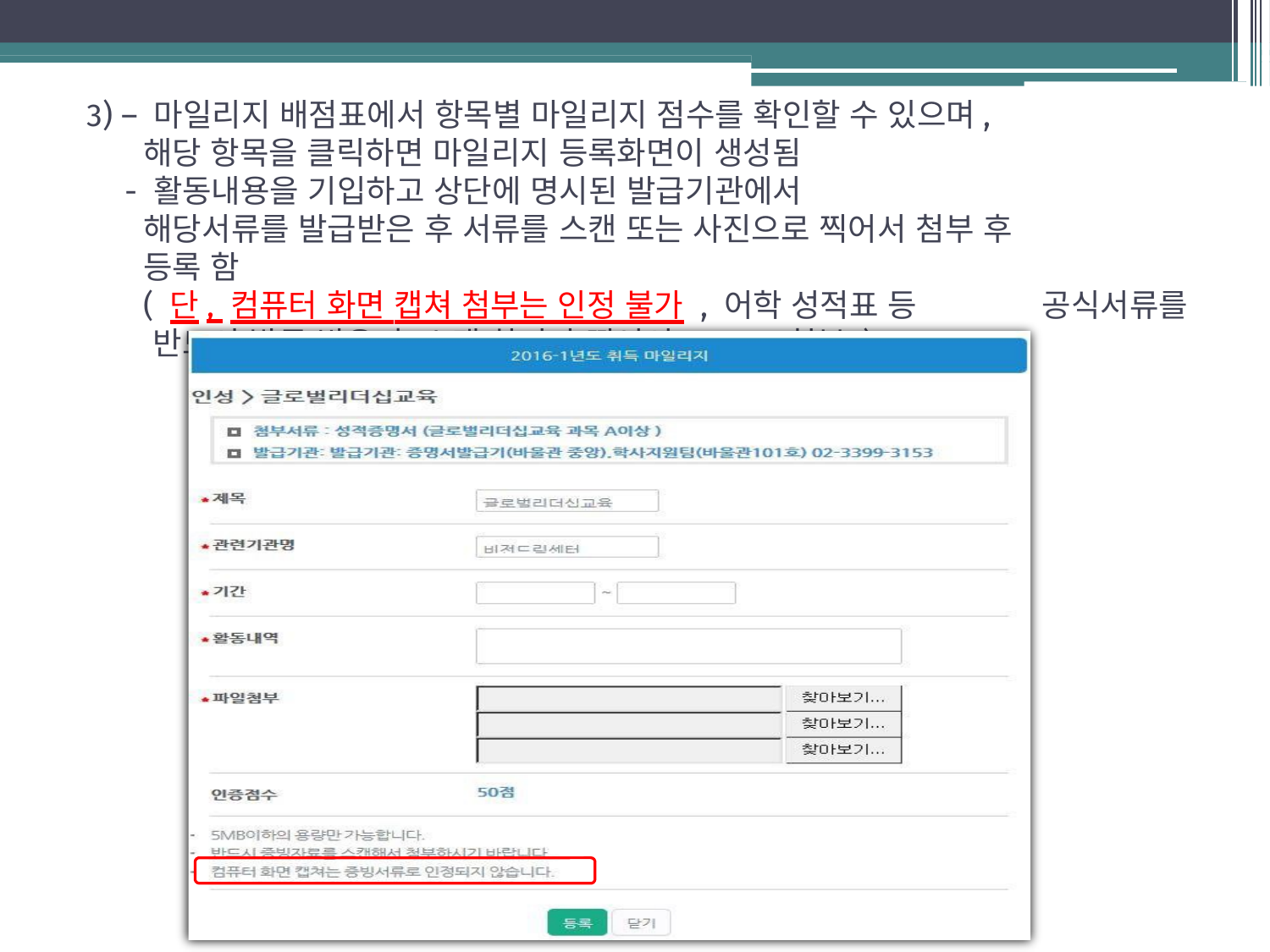

3) – 마일리지 배점표에서 항목별 마일리지 점수를 확인할 수 있으며, 해당 항목을 클릭하면 마일리지 등록화면이 생성됨
- 활동내용을 기입하고 상단에 명시된 발급기관에서	해당서류를 발급받은 후 서류를 스캔 또는 사진으로 찍어서 첨부 후 등록 함
( 단, 컴퓨터 화면 캡쳐 첨부는 인정 불가 , 어학 성적표 등	공식서류를 반드시 발급 받은 후 스캔 하거나 찍어서	첨부 )